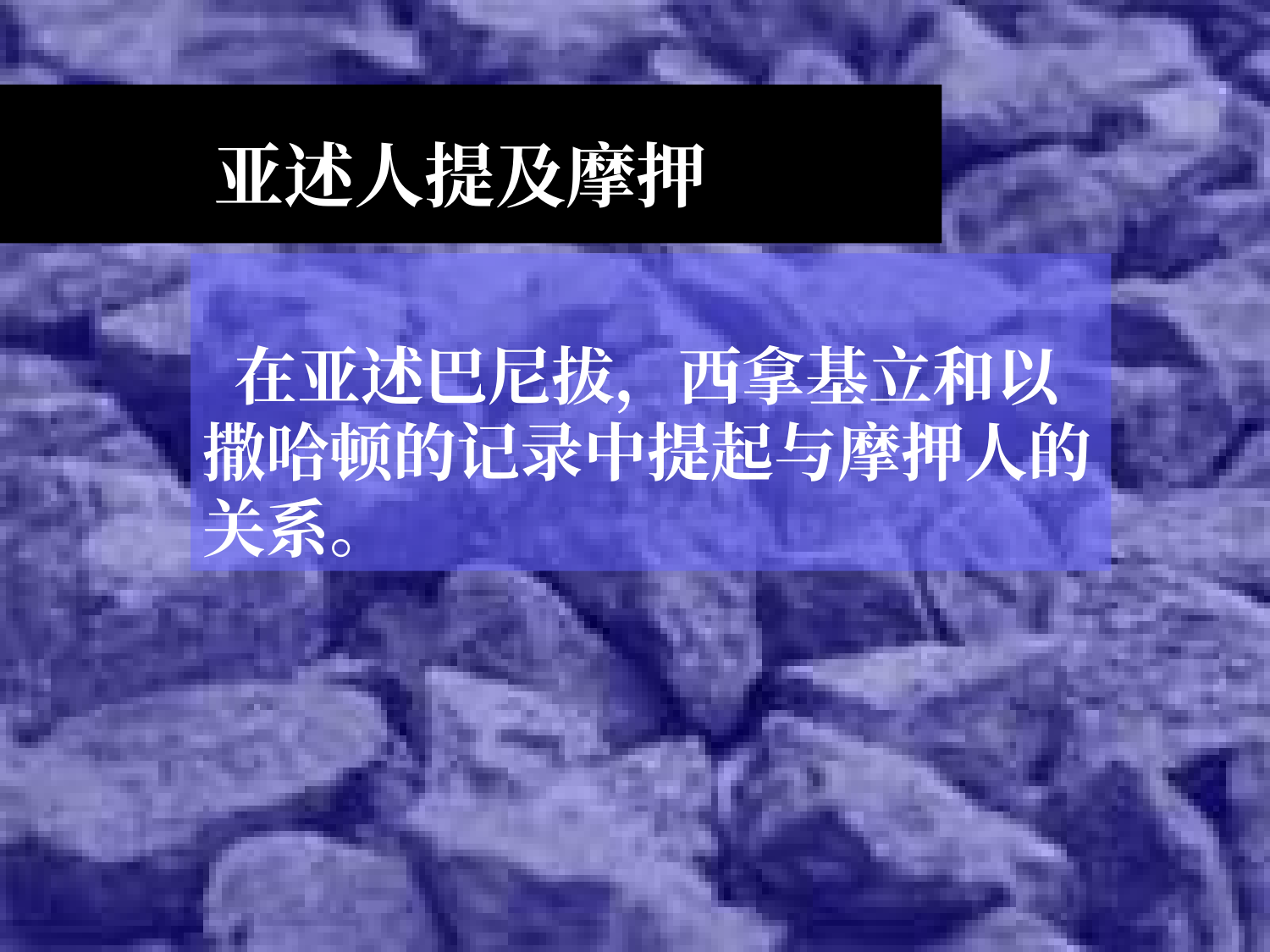

亚述人提及摩押

 在亚述巴尼拔，西拿基立和以撒哈顿的记录中提起与摩押人的关系。